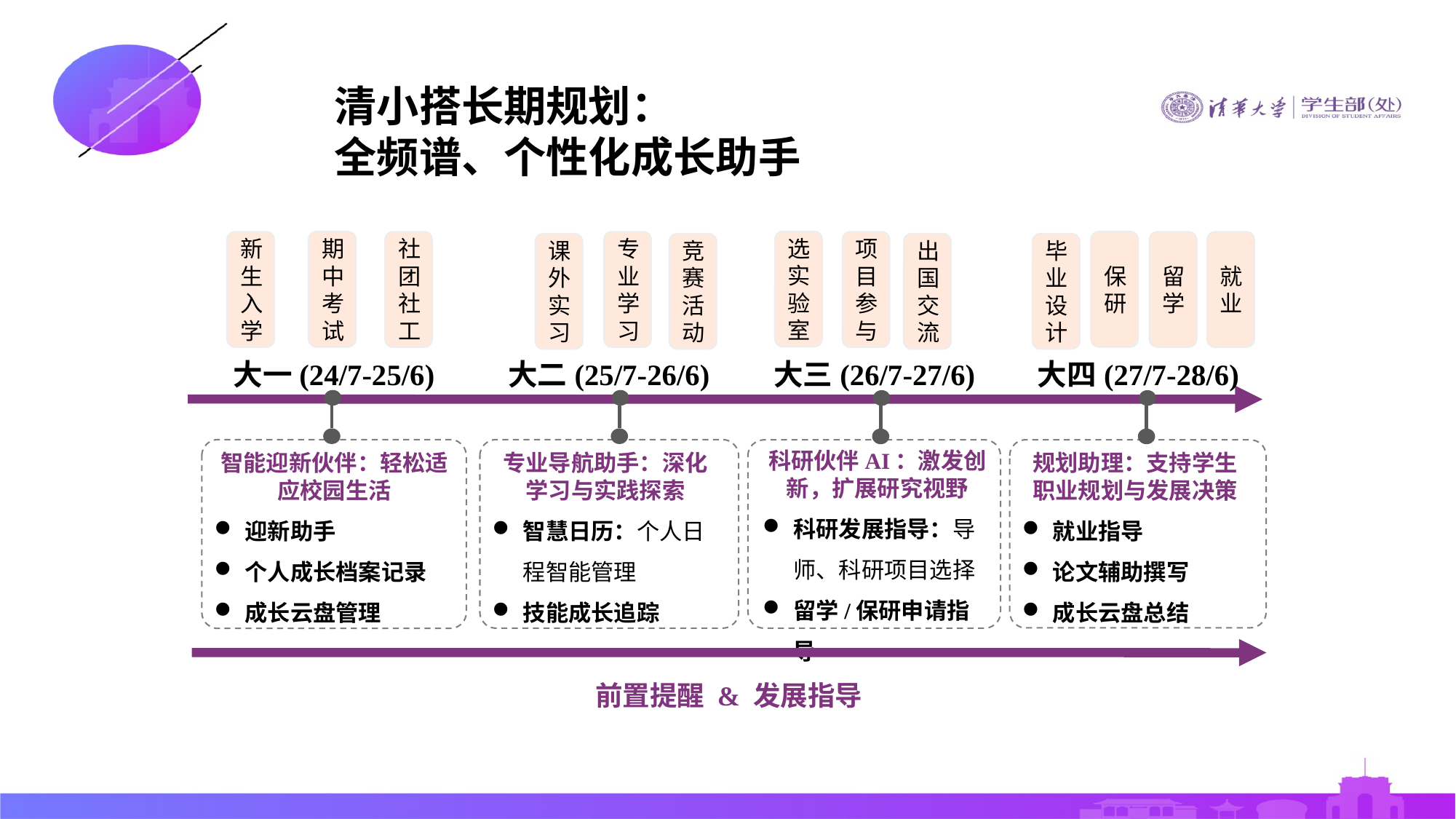

清小搭长期规划：
全频谱、个性化成长助手
选
实验室
期中考试
保研
新生入学
社团社工
专业学习
项目参与
留学
就业
课外实习
竞赛
活动
出国交流
毕业设计
 大一(24/7-25/6)
大二(25/7-26/6)
大三(26/7-27/6)
大四(27/7-28/6)

专业导航助手：深化学习与实践探索
智慧日历：个人日程智能管理
技能成长追踪

智能迎新伙伴：轻松适应校园生活
迎新助手
个人成长档案记录
成长云盘管理

规划助理：支持学生职业规划与发展决策
就业指导
论文辅助撰写
成长云盘总结

科研伙伴AI：激发创新，扩展研究视野
科研发展指导：导师、科研项目选择
留学/保研申请指导
前置提醒 & 发展指导